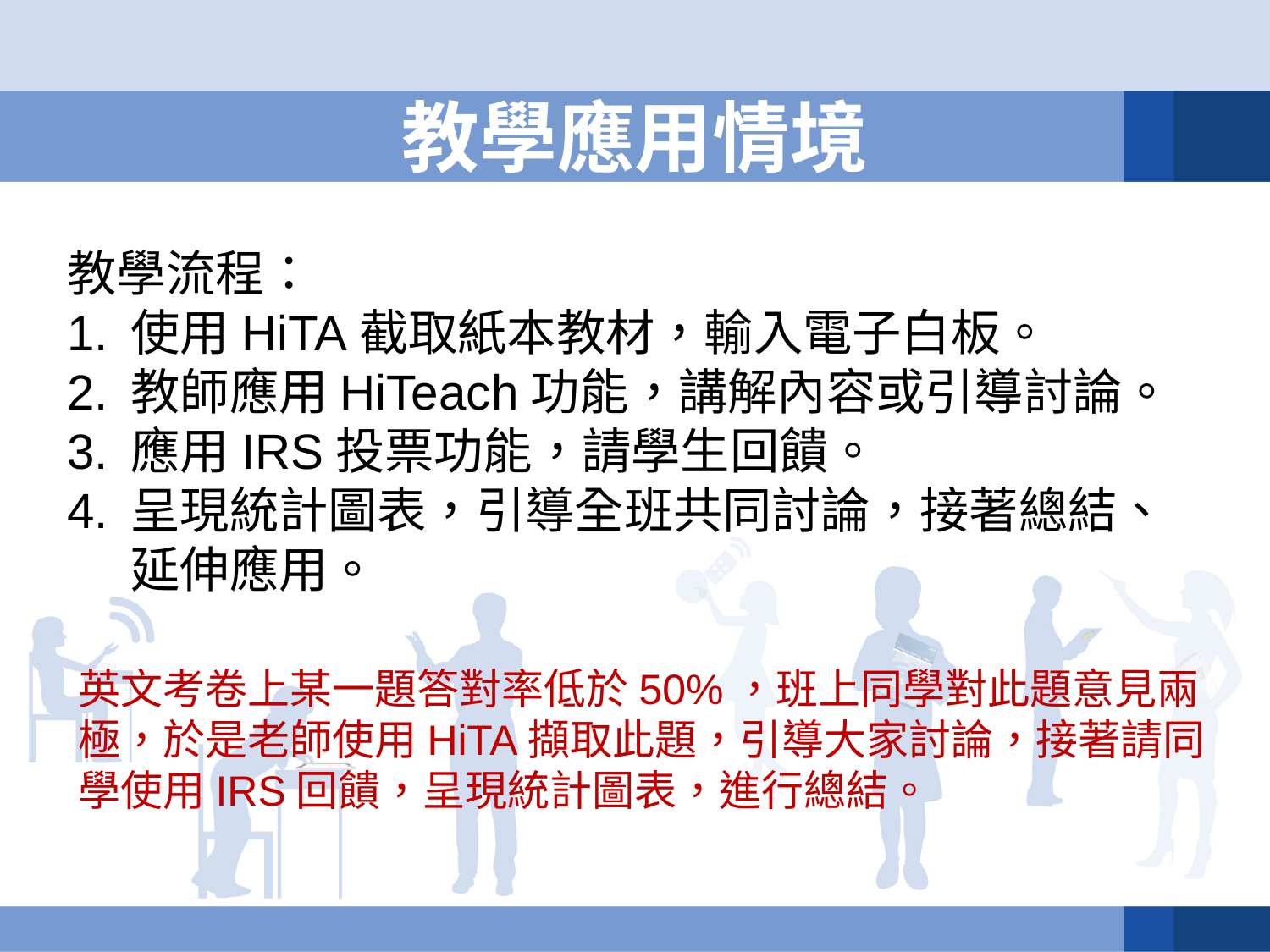

# 教學應用情境
教學流程：
使用HiTA截取紙本教材，輸入電子白板。
教師應用HiTeach功能，講解內容或引導討論。
應用IRS投票功能，請學生回饋。
呈現統計圖表，引導全班共同討論，接著總結、延伸應用。
英文考卷上某一題答對率低於50%，班上同學對此題意見兩極，於是老師使用HiTA擷取此題，引導大家討論，接著請同學使用IRS回饋，呈現統計圖表，進行總結。